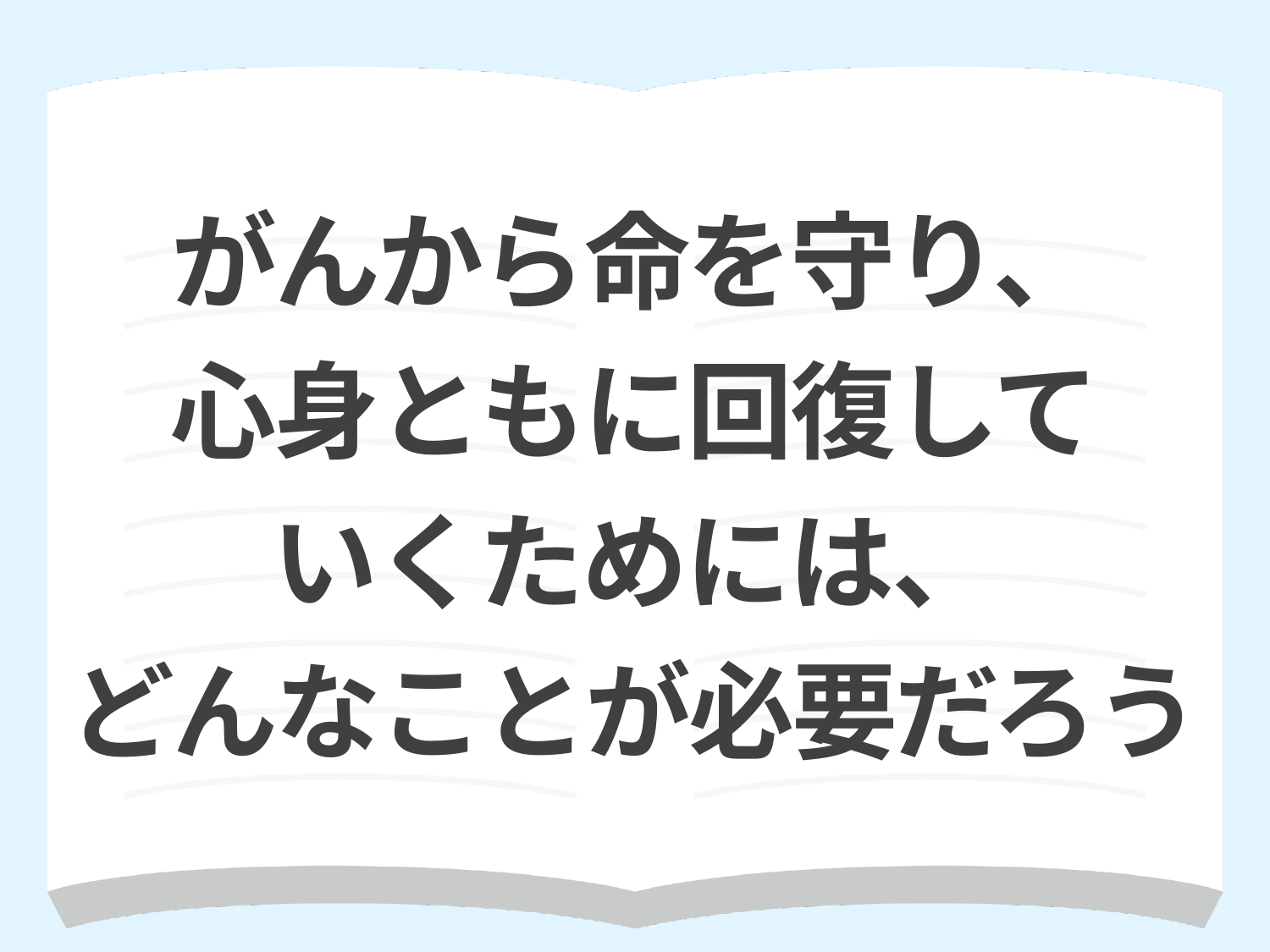

がんから命を守り、
心身ともに回復して
いくためには、
どんなことが必要だろう